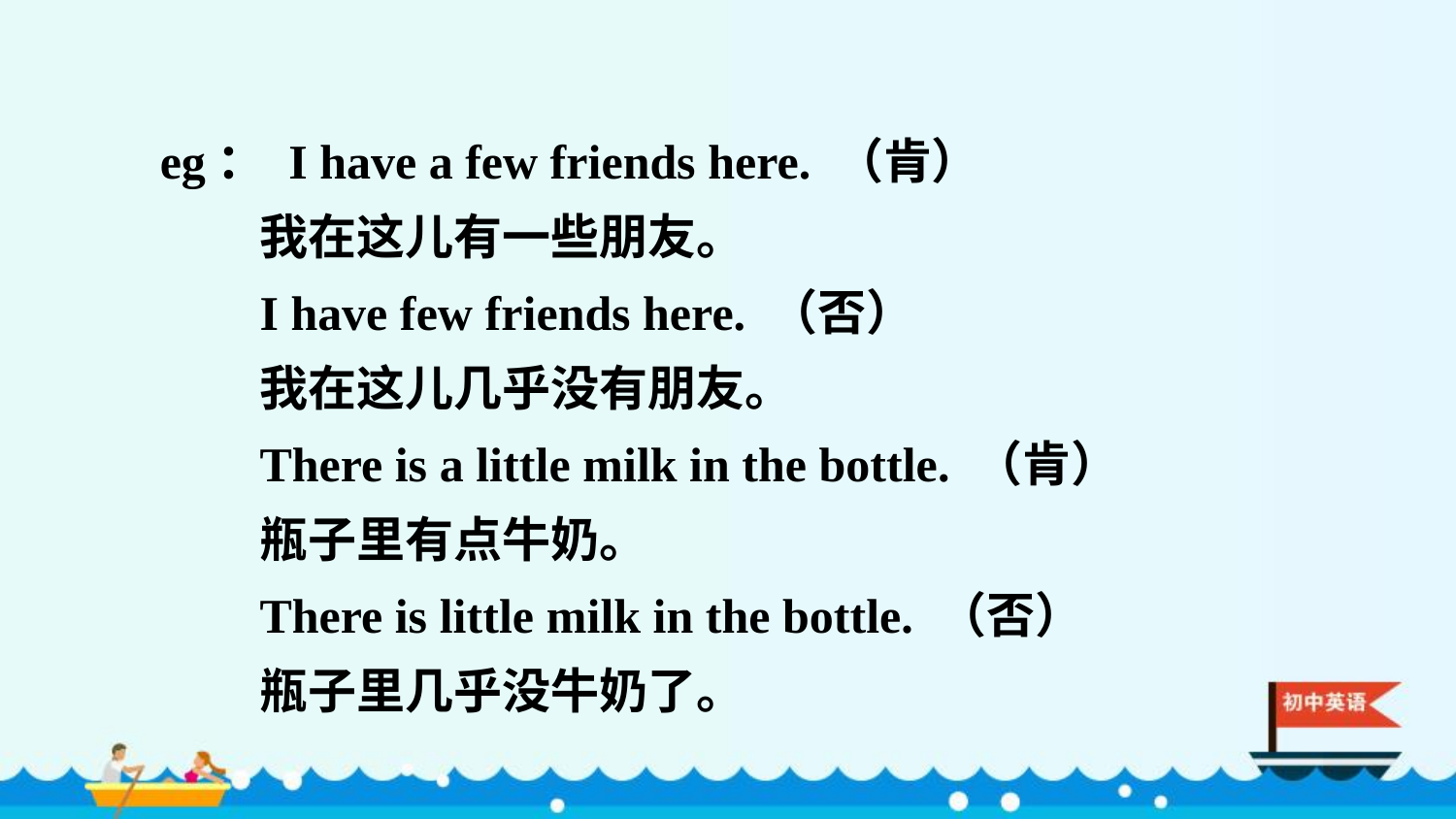

eg： I have a few friends here. （肯）
我在这儿有一些朋友。
I have few friends here. （否）
我在这儿几乎没有朋友。
There is a little milk in the bottle. （肯）
瓶子里有点牛奶。
There is little milk in the bottle. （否）
瓶子里几乎没牛奶了。